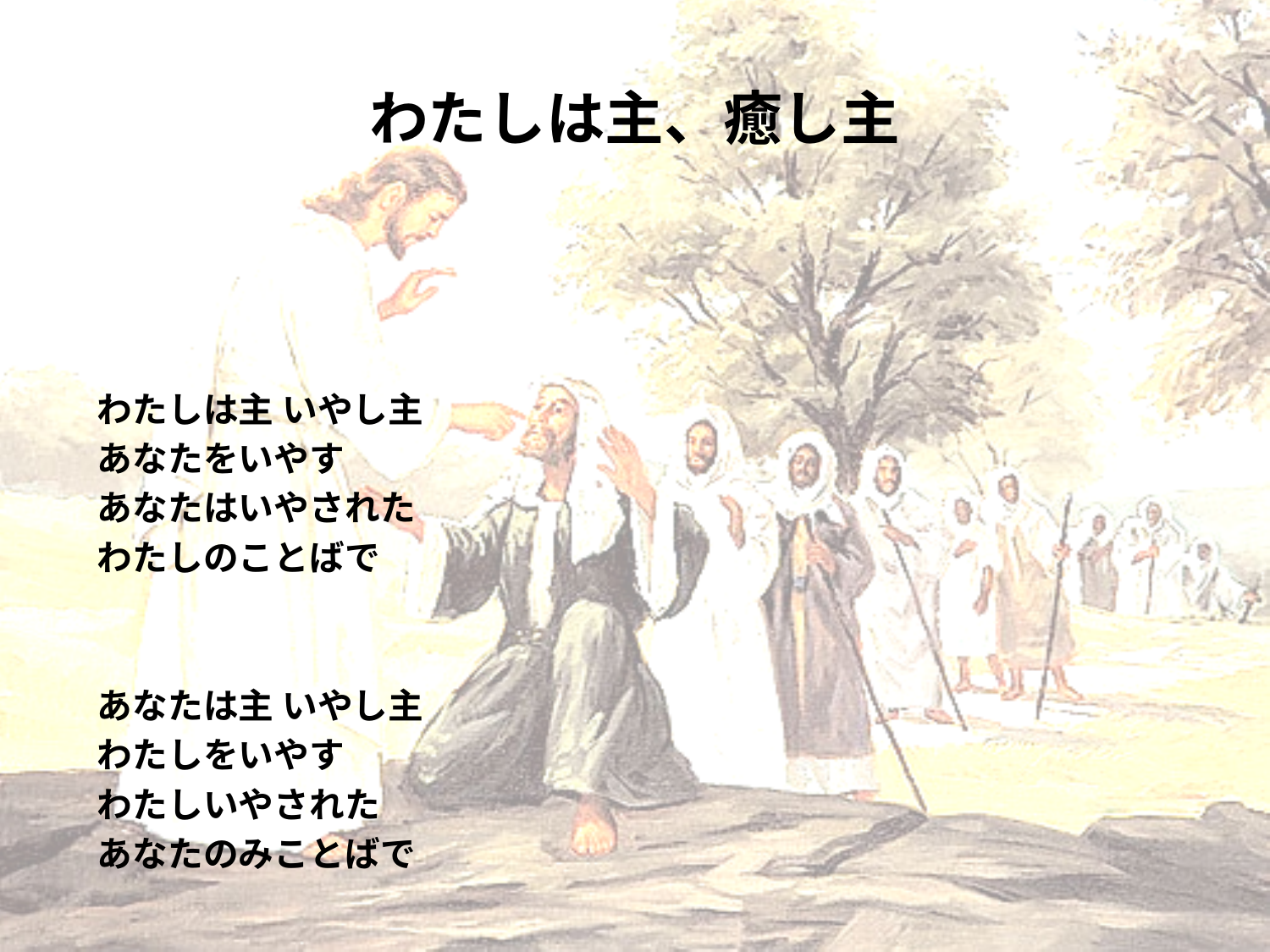

# わたしは主、癒し主
わたしは主 いやし主
あなたをいやす
あなたはいやされた
わたしのことばで

あなたは主 いやし主
わたしをいやす
わたしいやされた
あなたのみことばで